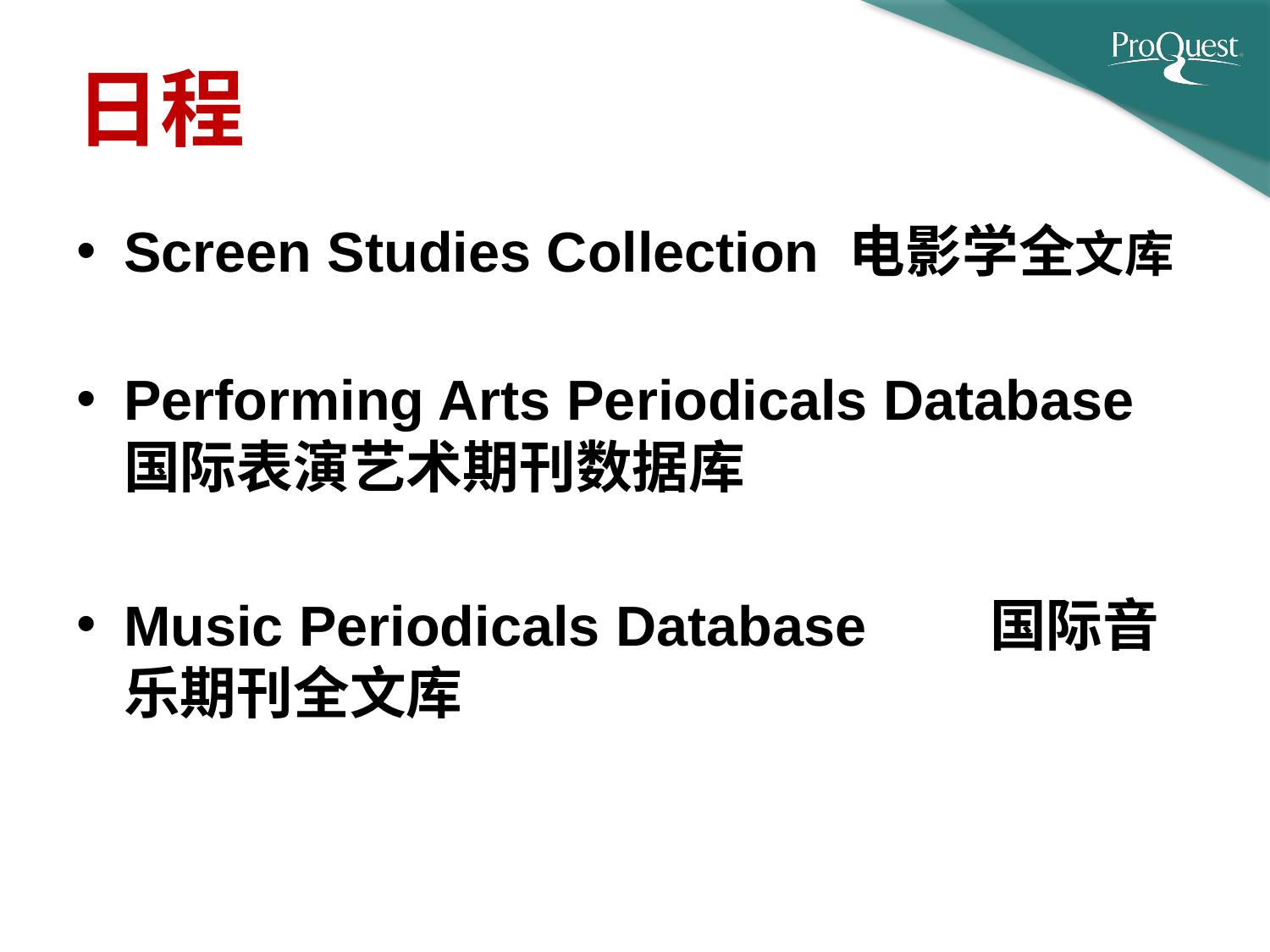

日程
Screen Studies Collection 电影学全文库

Performing Arts Periodicals Database 国际表演艺术期刊数据库

Music Periodicals Database       国际音乐期刊全文库